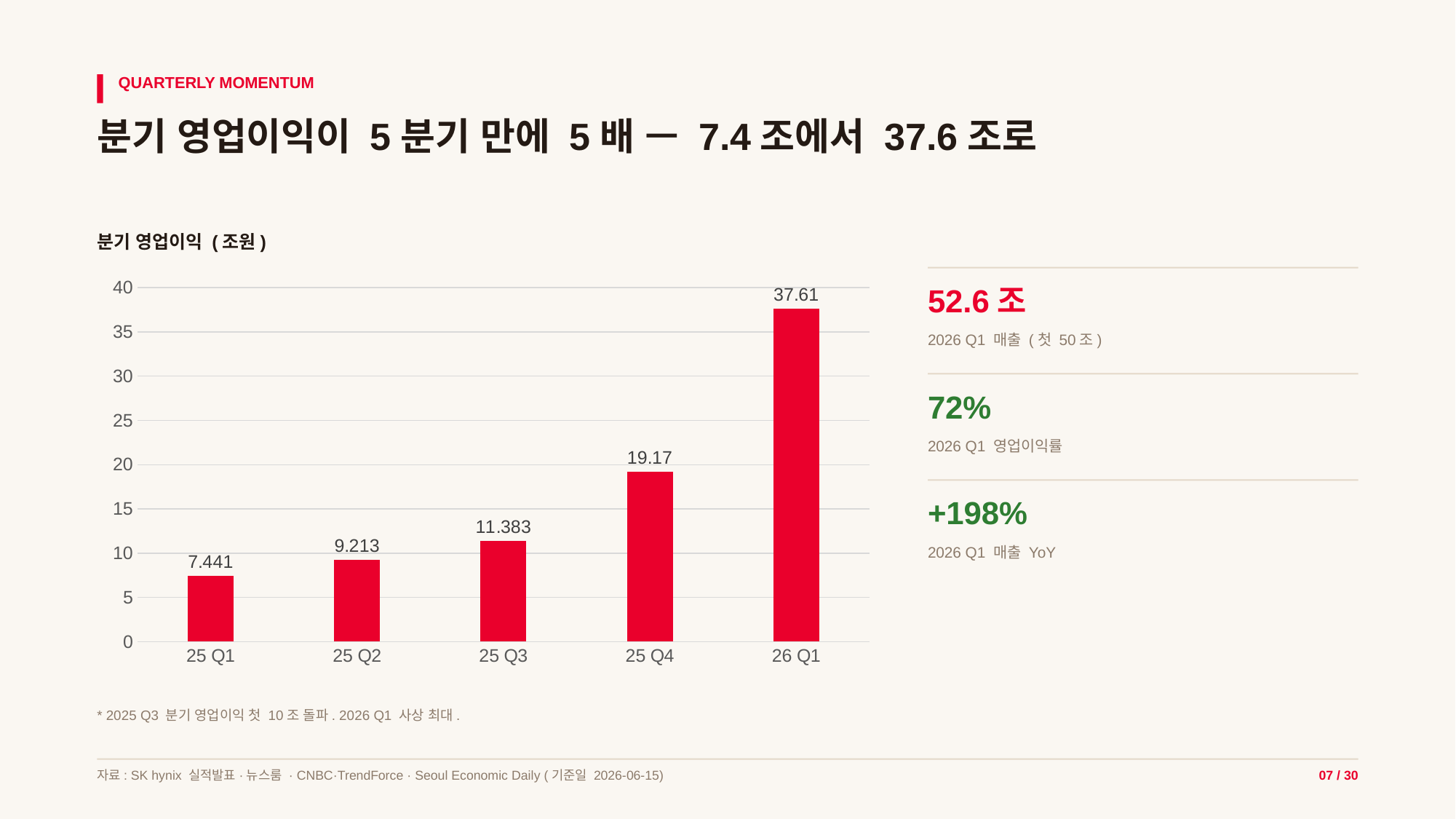

QUARTERLY MOMENTUM

분기 영업이익이 5분기 만에 5배 — 7.4조에서 37.6조로
분기 영업이익 (조원)

### Chart

| Category |  |
|---|---|
| 25 Q1 | 7.441 |
| 25 Q2 | 9.213 |
| 25 Q3 | 11.383 |
| 25 Q4 | 19.17 |
| 26 Q1 | 37.61 |
52.6조
2026 Q1 매출 (첫 50조)

72%
2026 Q1 영업이익률

+198%
2026 Q1 매출 YoY
* 2025 Q3 분기 영업이익 첫 10조 돌파. 2026 Q1 사상 최대.

자료: SK hynix 실적발표·뉴스룸 · CNBC·TrendForce · Seoul Economic Daily (기준일 2026-06-15)
07 / 30